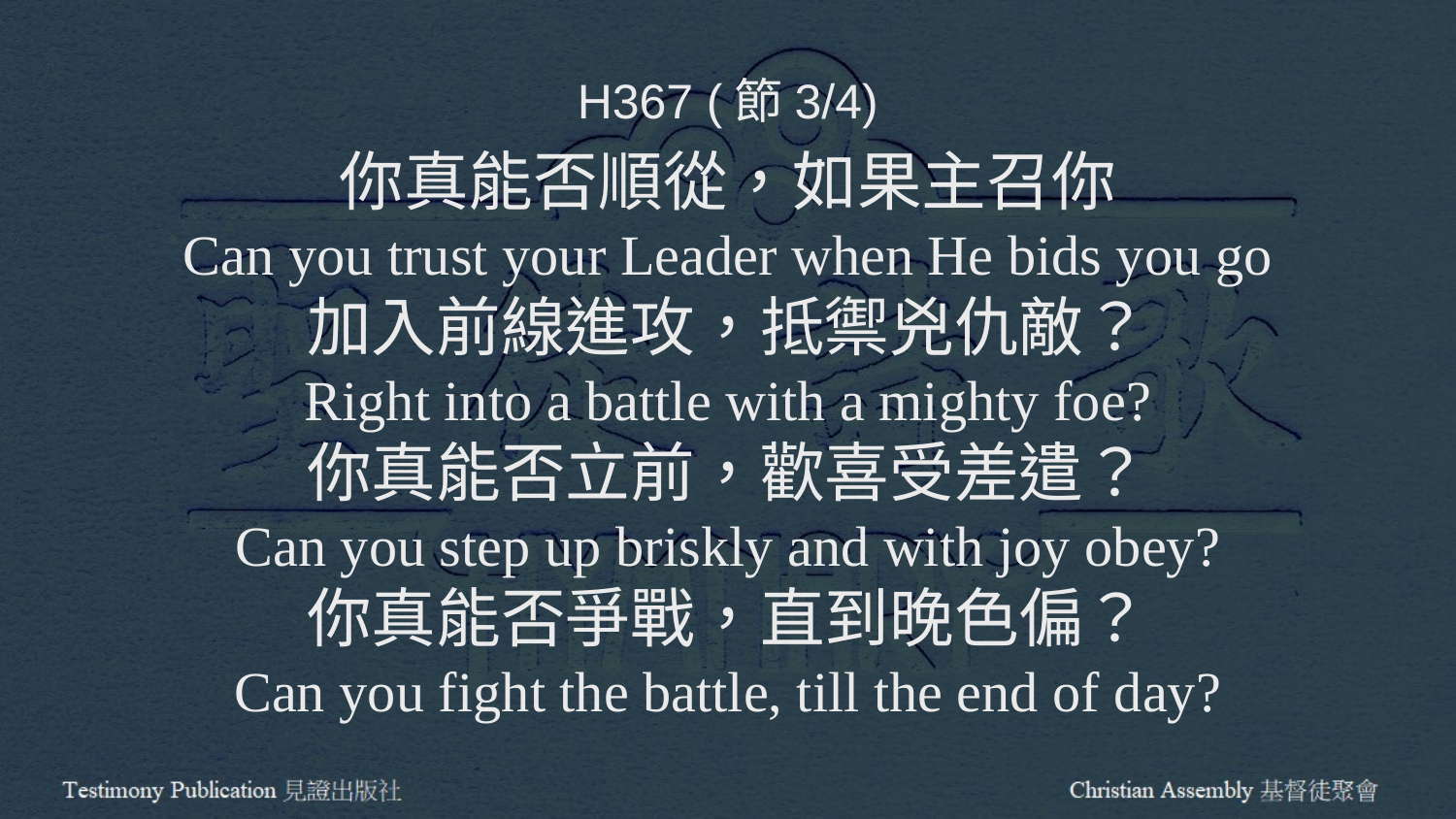

H367 (節3/4)
你真能否順從，如果主召你
Can you trust your Leader when He bids you go
加入前線進攻，抵禦兇仇敵？
Right into a battle with a mighty foe?
你真能否立前，歡喜受差遣？
Can you step up briskly and with joy obey?
你真能否爭戰，直到晚色偏？
Can you fight the battle, till the end of day?